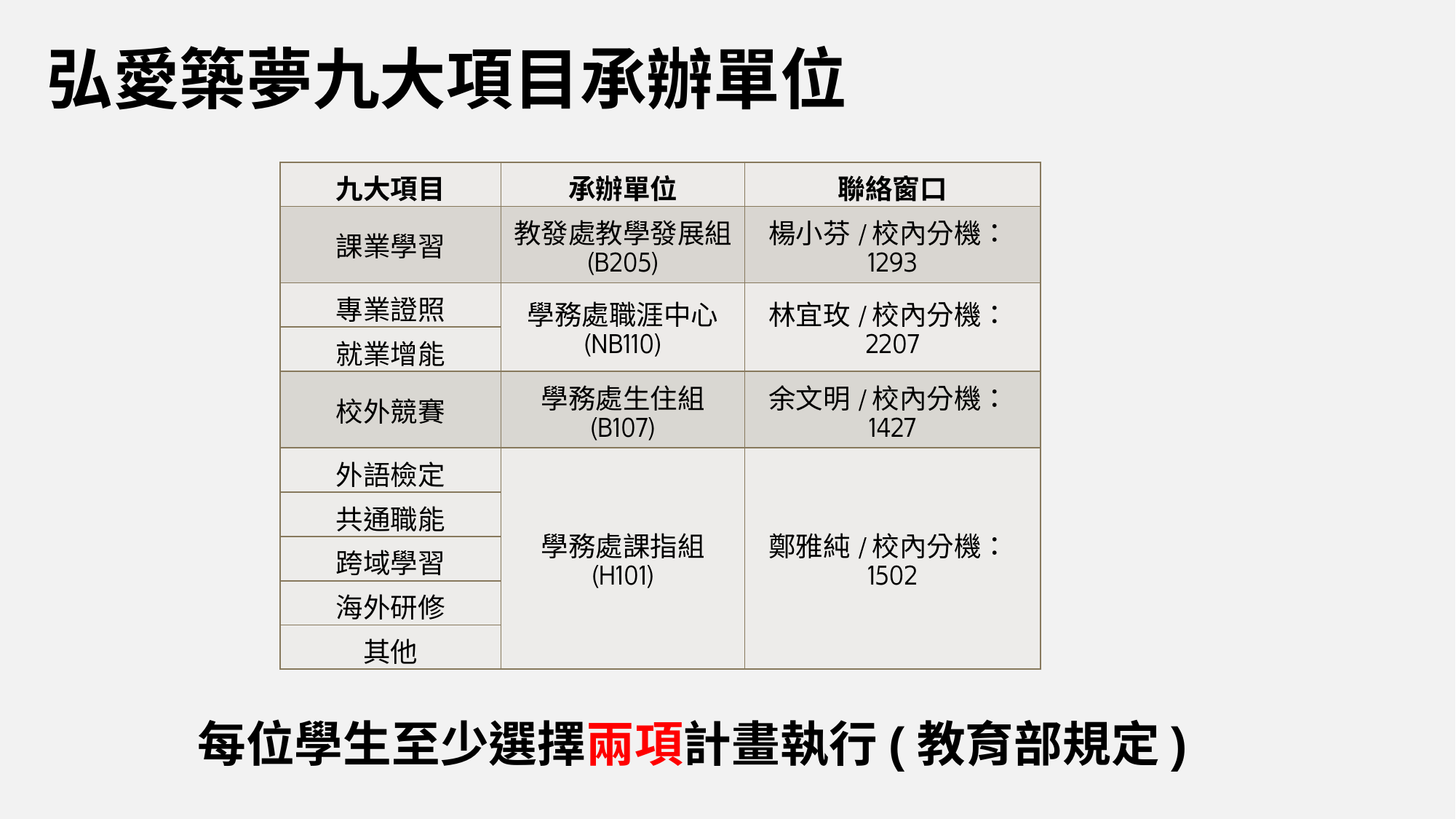

弘愛築夢九大項目承辦單位
| 九大項目 | 承辦單位 | 聯絡窗口 |
| --- | --- | --- |
| 課業學習 | 教發處教學發展組 (B205) | 楊小芬/校內分機：1293 |
| 專業證照 | 學務處職涯中心 (NB110) | 林宜玫/校內分機：2207 |
| 就業增能 |  |  |
| 校外競賽 | 學務處生住組 (B107) | 余文明/校內分機：1427 |
| 外語檢定 | 學務處課指組 (H101) | 鄭雅純/校內分機：1502 |
| 共通職能 |  |  |
| 跨域學習 |  |  |
| 海外研修 |  |  |
| 其他 |  |  |
每位學生至少選擇兩項計畫執行(教育部規定)